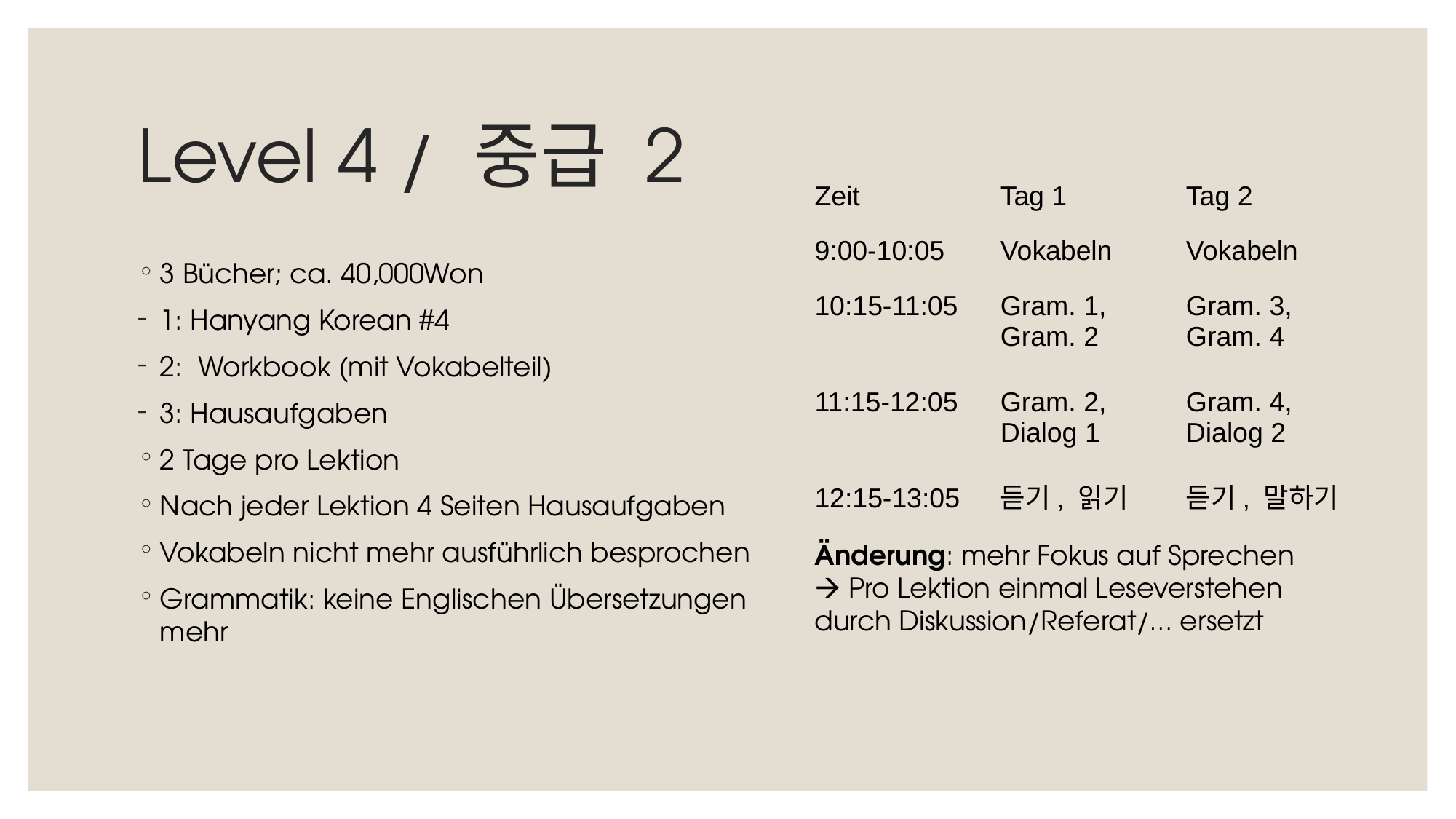

# Level 4 / 중급 2
| Zeit | Tag 1 | Tag 2 |
| --- | --- | --- |
| 9:00-10:05 | Vokabeln | Vokabeln |
| 10:15-11:05 | Gram. 1, Gram. 2 | Gram. 3, Gram. 4 |
| 11:15-12:05 | Gram. 2, Dialog 1 | Gram. 4, Dialog 2 |
| 12:15-13:05 | 듣기, 읽기 | 듣기, 말하기 |
3 Bücher; ca. 40,000Won
1: Hanyang Korean #4
2:  Workbook (mit Vokabelteil)
3: Hausaufgaben
2 Tage pro Lektion
Nach jeder Lektion 4 Seiten Hausaufgaben
Vokabeln nicht mehr ausführlich besprochen
Grammatik: keine Englischen Übersetzungen mehr
Änderung: mehr Fokus auf Sprechen
🡪 Pro Lektion einmal Leseverstehen durch Diskussion/Referat/… ersetzt